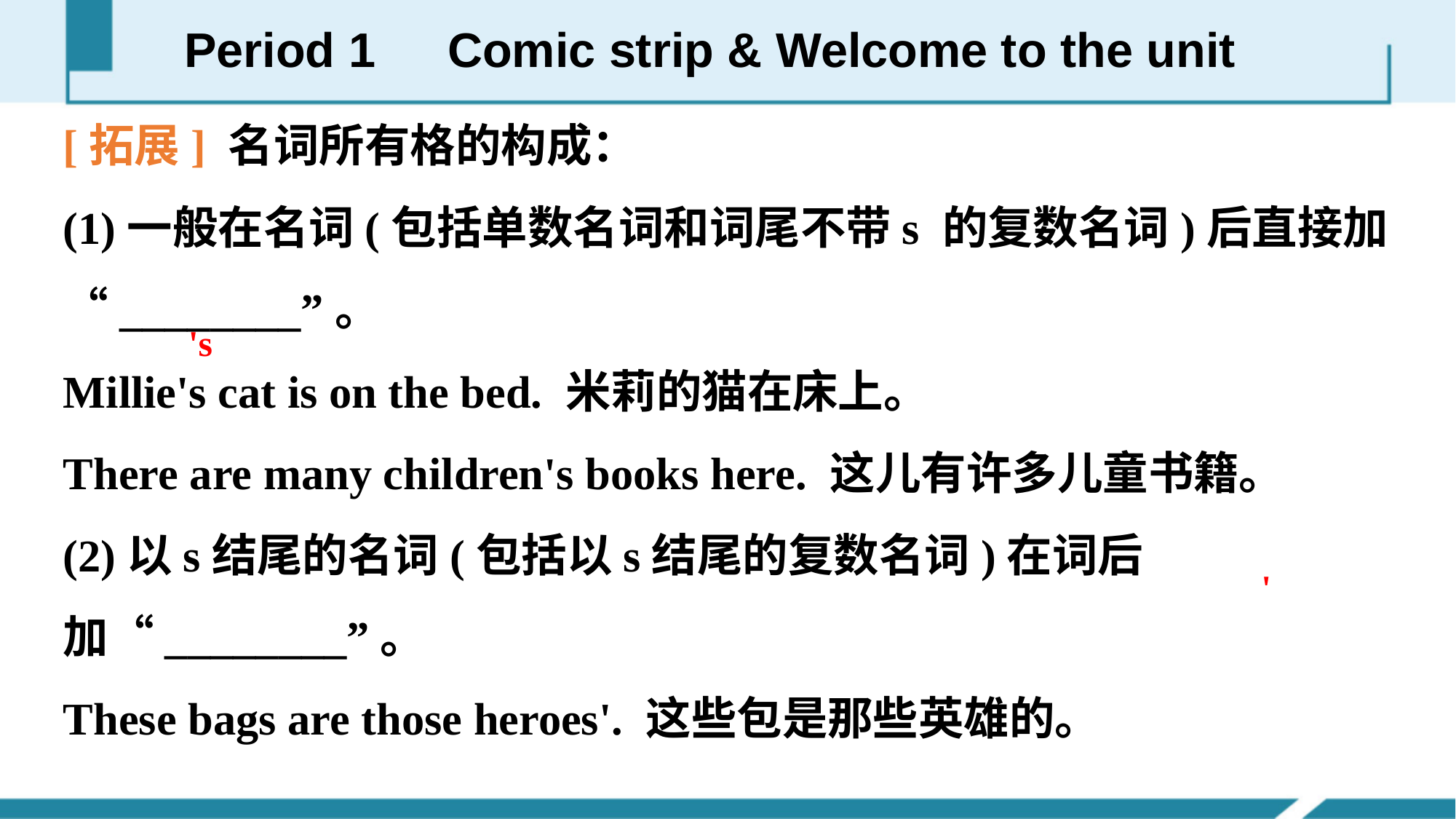

Period 1　Comic strip & Welcome to the unit
[拓展] 名词所有格的构成：
(1)一般在名词(包括单数名词和词尾不带­s 的复数名词)后直接加“________”。
Millie's cat is on the bed. 米莉的猫在床上。
There are many children's books here. 这儿有许多儿童书籍。
(2)以­s结尾的名词(包括以­s结尾的复数名词)在词后加“________”。
These bags are those heroes'. 这些包是那些英雄的。
's
'